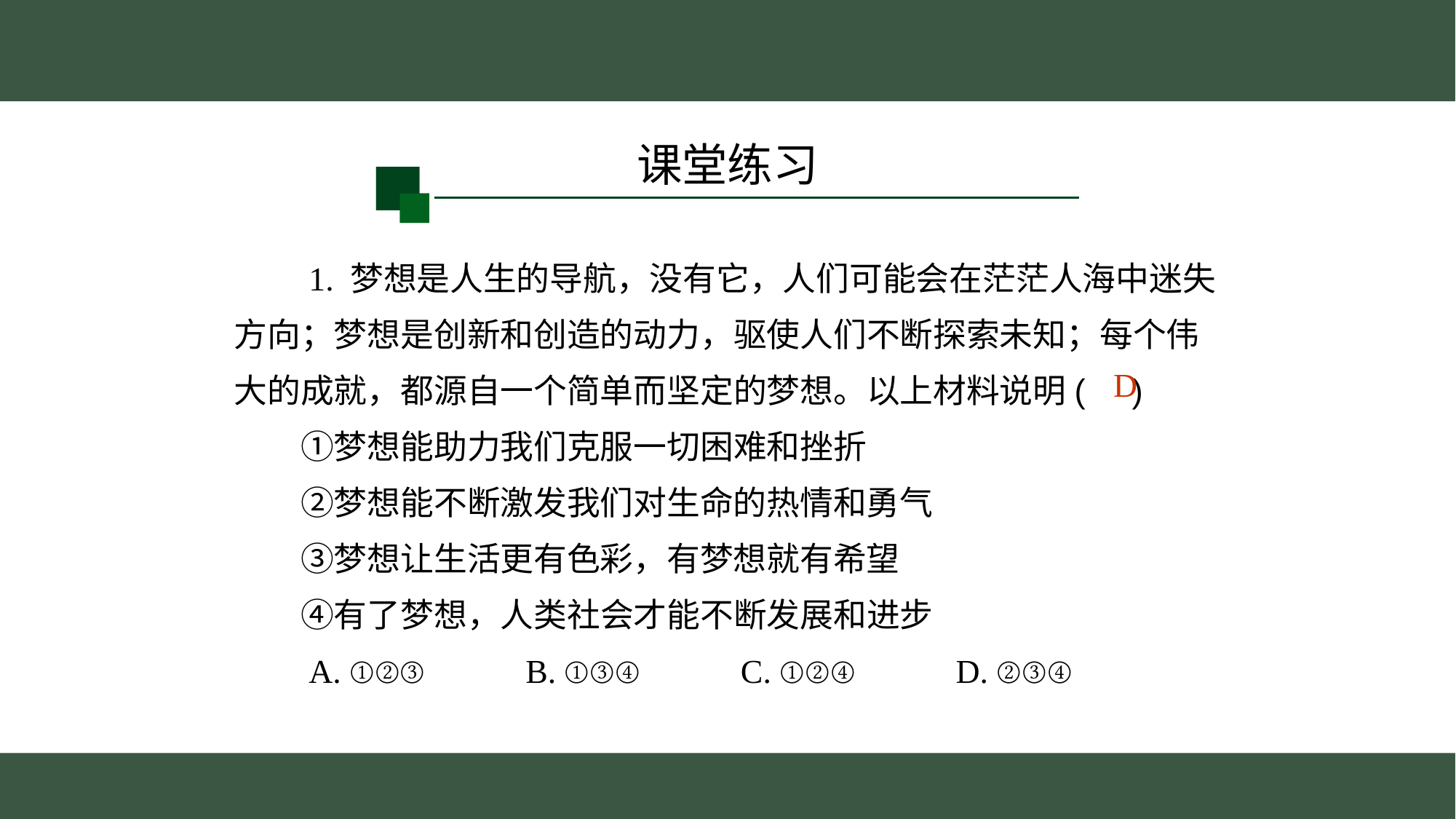

课堂练习
　　1. 梦想是人生的导航，没有它，人们可能会在茫茫人海中迷失
方向；梦想是创新和创造的动力，驱使人们不断探索未知；每个伟
大的成就，都源自一个简单而坚定的梦想。以上材料说明(     )
　　①梦想能助力我们克服一切困难和挫折
　　②梦想能不断激发我们对生命的热情和勇气
　　③梦想让生活更有色彩，有梦想就有希望
　　④有了梦想，人类社会才能不断发展和进步
　　A. ①②③            B. ①③④            C. ①②④            D. ②③④
D